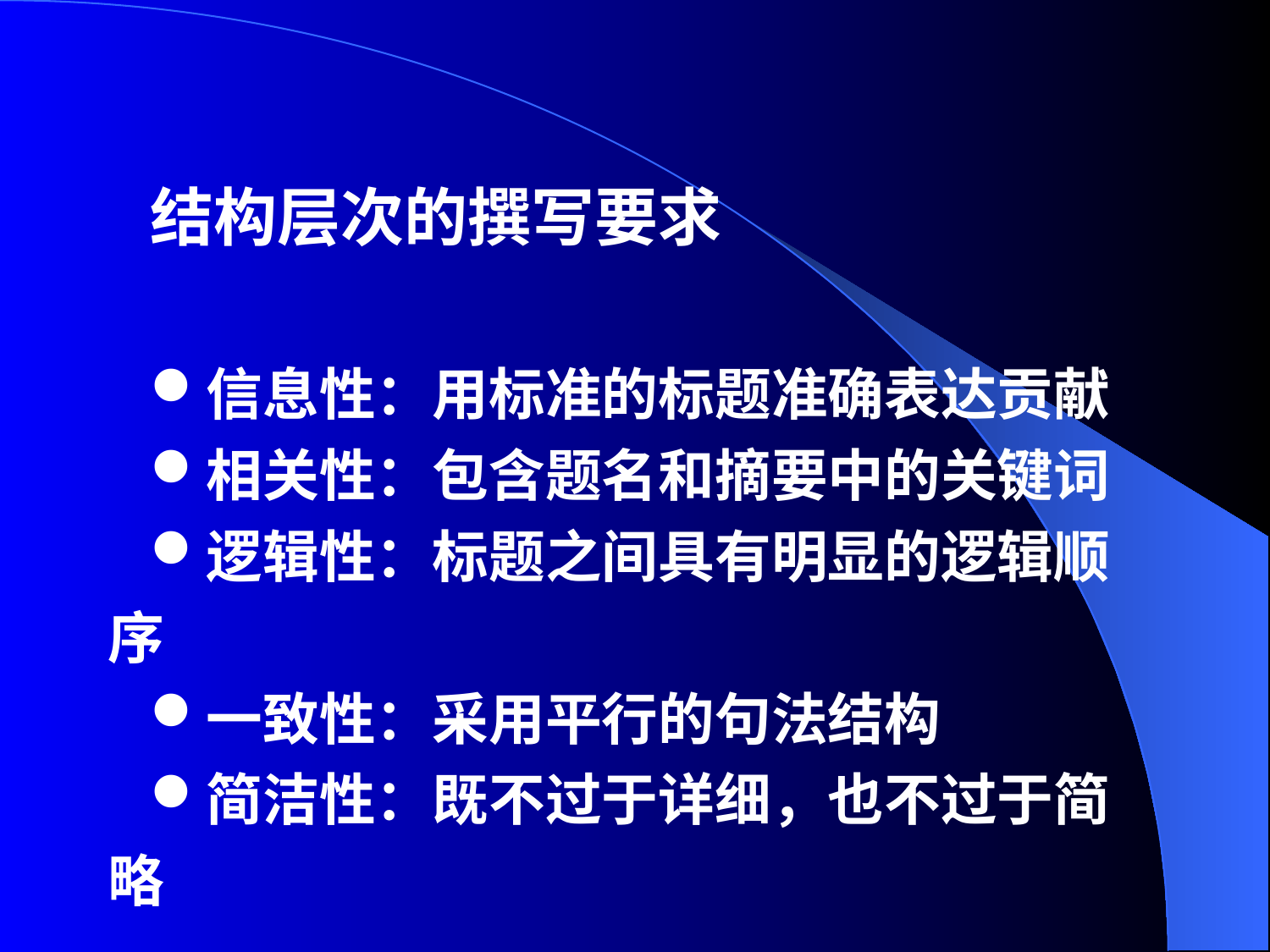

结构层次的撰写要求

信息性：用标准的标题准确表达贡献
相关性：包含题名和摘要中的关键词
逻辑性：标题之间具有明显的逻辑顺序
一致性：采用平行的句法结构
简洁性：既不过于详细，也不过于简略